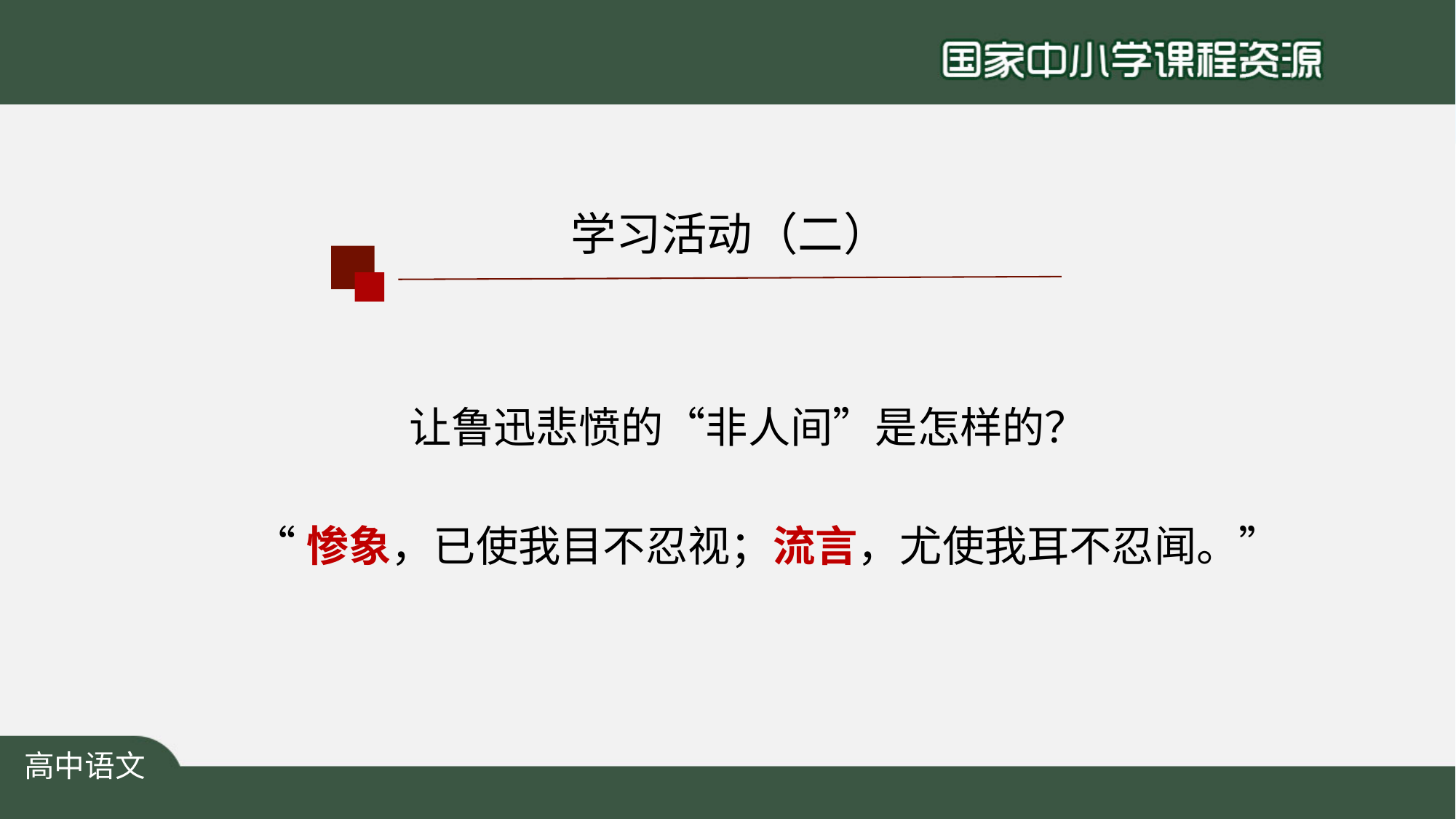

学习活动（二）

让鲁迅悲愤的“非人间”是怎样的？

“惨象，已使我目不忍视；流言，尤使我耳不忍闻。”